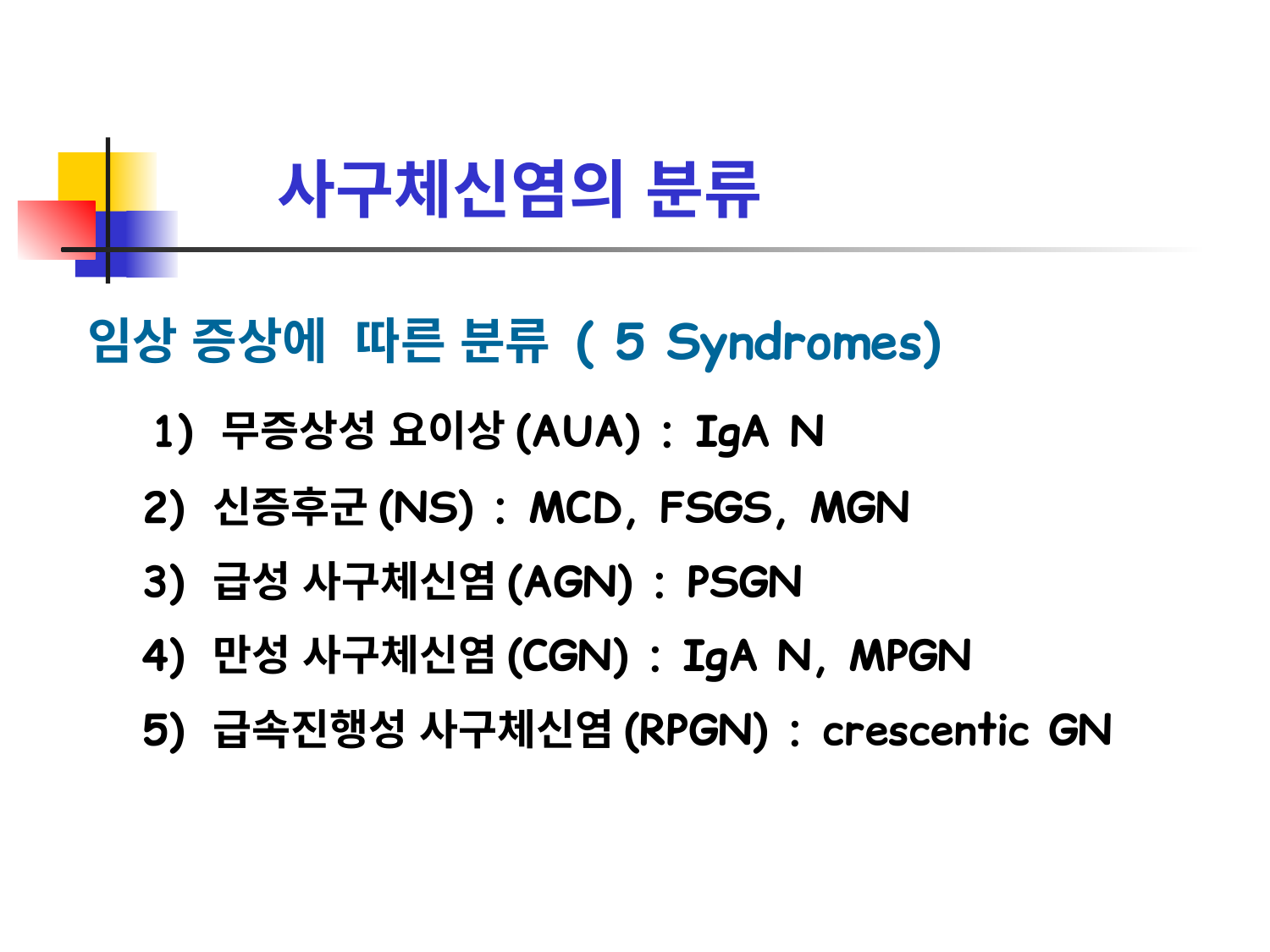

# 사구체신염의 분류
임상 증상에  따른 분류 ( 5 Syndromes)
   1) 무증상성 요이상(AUA) : IgA N
   2) 신증후군(NS) : MCD, FSGS, MGN
   3) 급성 사구체신염(AGN) : PSGN
   4) 만성 사구체신염(CGN) : IgA N, MPGN
   5) 급속진행성 사구체신염(RPGN) : crescentic GN